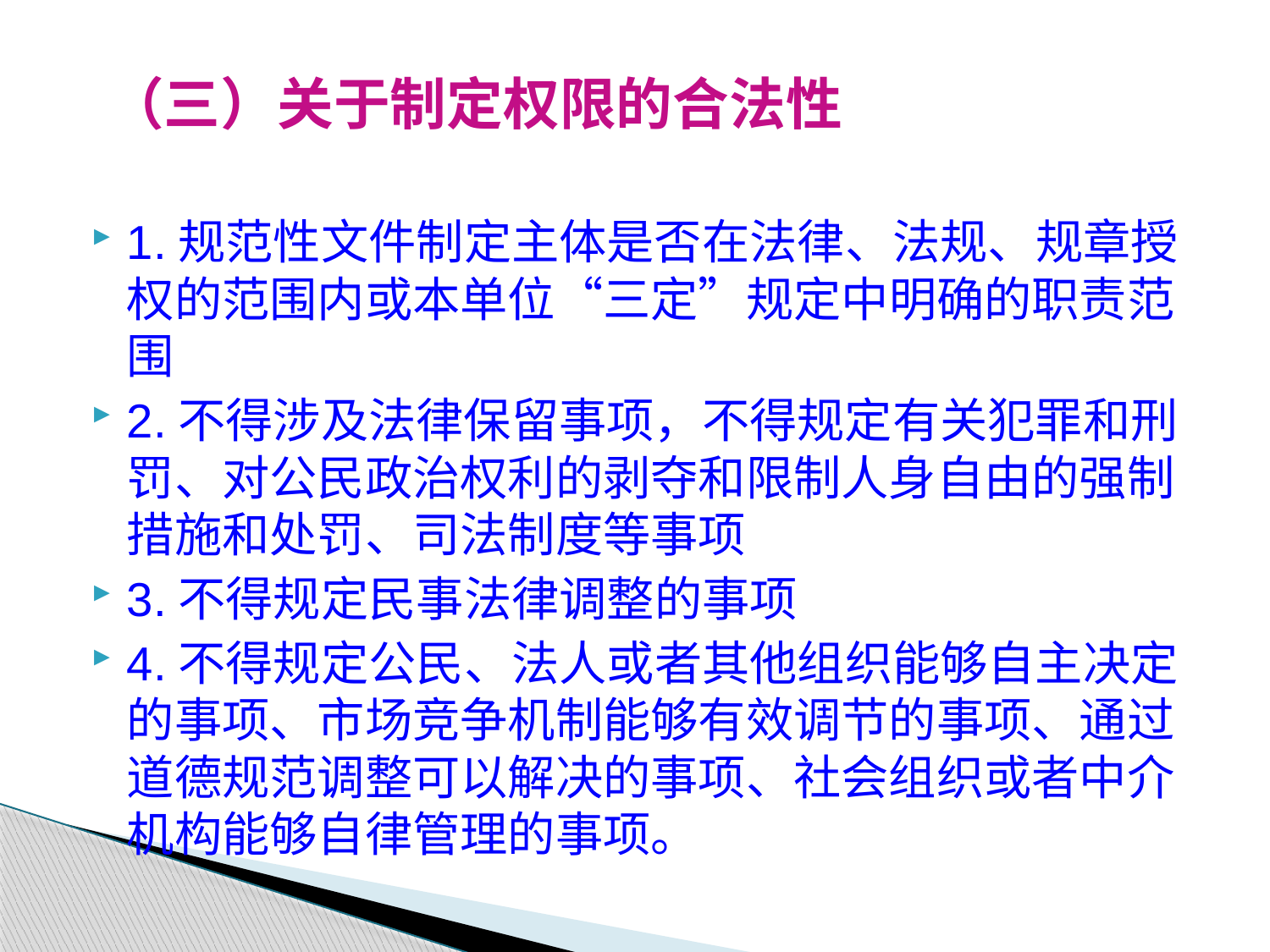

1.规范性文件制定主体是否在法律、法规、规章授权的范围内或本单位“三定”规定中明确的职责范围
2.不得涉及法律保留事项，不得规定有关犯罪和刑罚、对公民政治权利的剥夺和限制人身自由的强制措施和处罚、司法制度等事项
3.不得规定民事法律调整的事项
4.不得规定公民、法人或者其他组织能够自主决定的事项、市场竞争机制能够有效调节的事项、通过道德规范调整可以解决的事项、社会组织或者中介机构能够自律管理的事项。
（三）关于制定权限的合法性